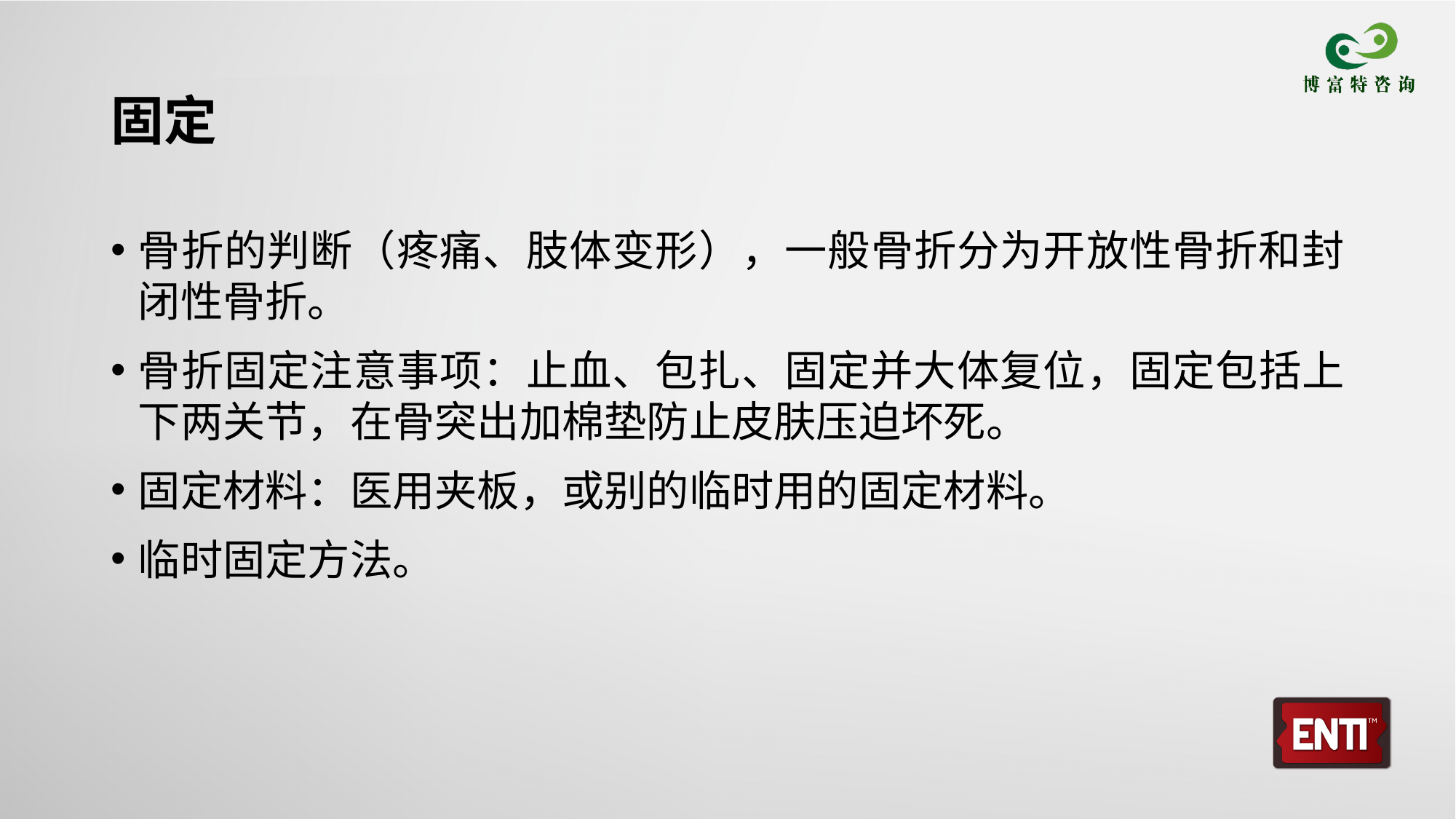

# 固定
骨折的判断（疼痛、肢体变形），一般骨折分为开放性骨折和封闭性骨折。
骨折固定注意事项：止血、包扎、固定并大体复位，固定包括上下两关节，在骨突出加棉垫防止皮肤压迫坏死。
固定材料：医用夹板，或别的临时用的固定材料。
临时固定方法。